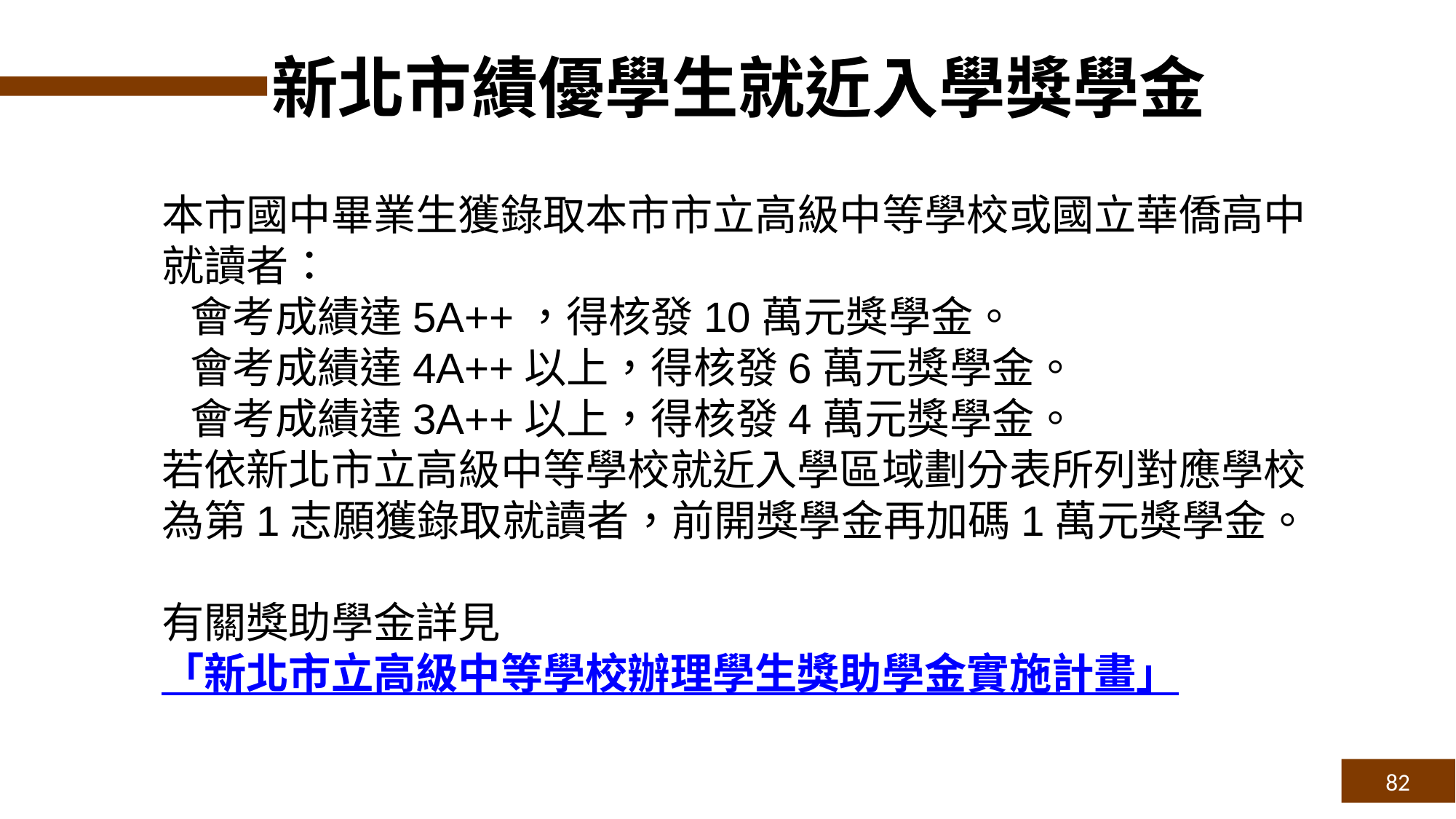

新北市績優學生就近入學獎學金

本市國中畢業生獲錄取本市市立高級中等學校或國立華僑高中就讀者：
  會考成績達5A++，得核發10萬元獎學金。
  會考成績達4A++以上，得核發6萬元獎學金。
  會考成績達3A++以上，得核發4萬元獎學金。
若依新北市立高級中等學校就近入學區域劃分表所列對應學校為第1志願獲錄取就讀者，前開獎學金再加碼1萬元獎學金。

有關獎助學金詳見「新北市立高級中等學校辦理學生獎助學金實施計畫」

82